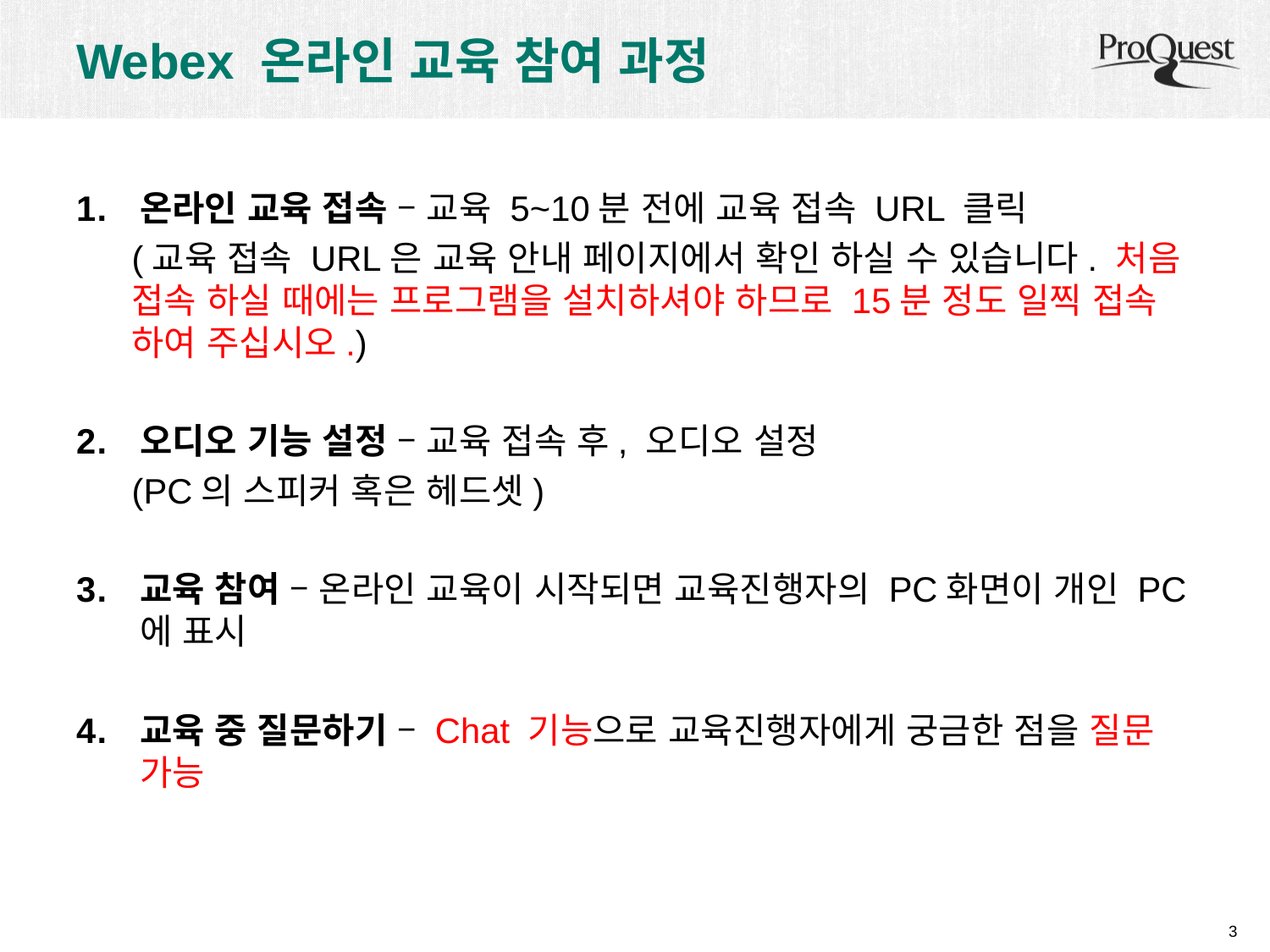

# Webex 온라인 교육 참여 과정
온라인 교육 접속 – 교육 5~10분 전에 교육 접속 URL 클릭
(교육 접속 URL은 교육 안내 페이지에서 확인 하실 수 있습니다. 처음 접속 하실 때에는 프로그램을 설치하셔야 하므로 15분 정도 일찍 접속 하여 주십시오.)

오디오 기능 설정 – 교육 접속 후, 오디오 설정
(PC의 스피커 혹은 헤드셋)

교육 참여 – 온라인 교육이 시작되면 교육진행자의 PC화면이 개인 PC에 표시

교육 중 질문하기 – Chat 기능으로 교육진행자에게 궁금한 점을 질문 가능
3